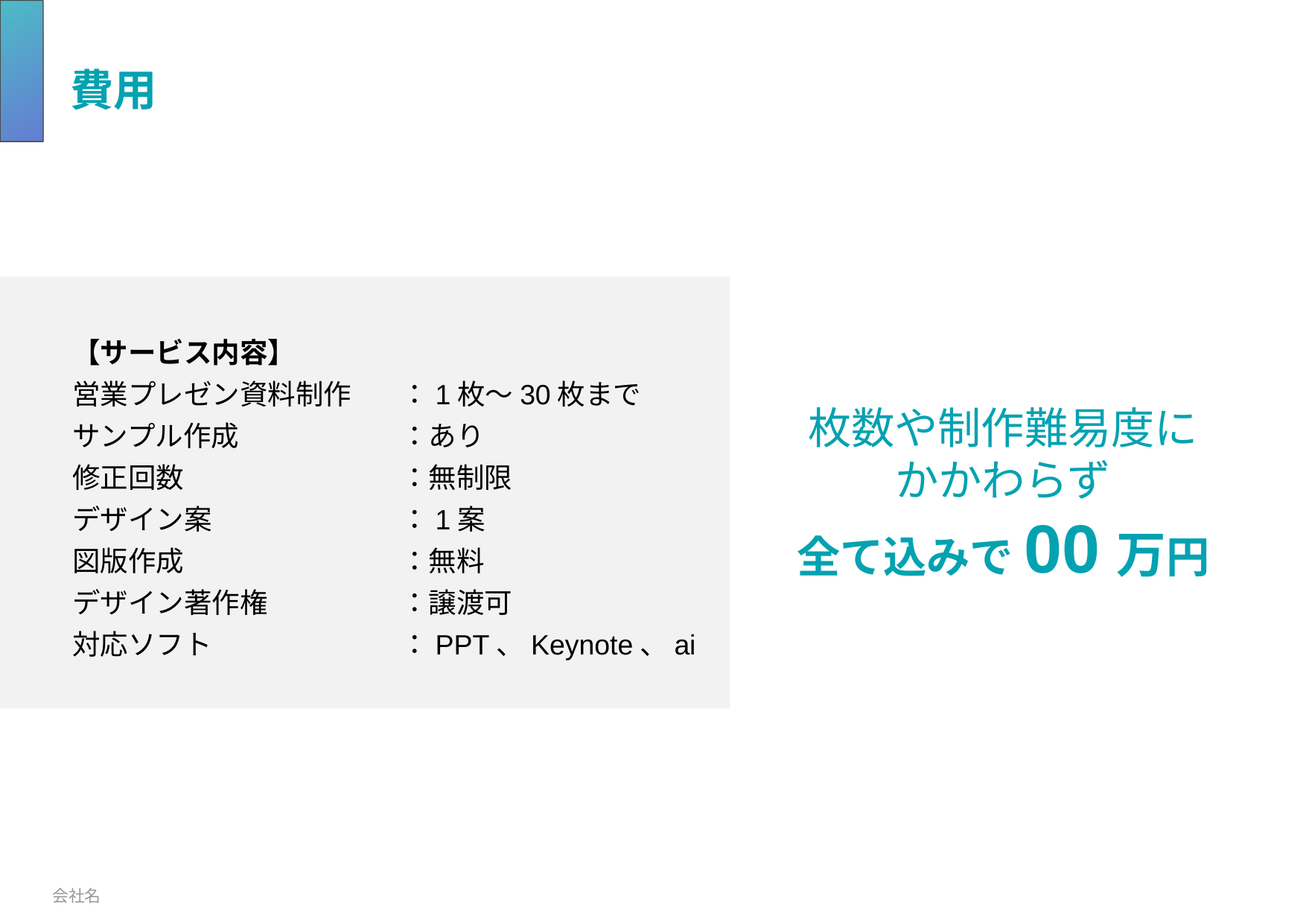

# 費用

【サービス内容】
営業プレゼン資料制作	：1枚〜30枚まで
サンプル作成	：あり
修正回数	：無制限
デザイン案	：1案
図版作成	：無料
デザイン著作権	：譲渡可
対応ソフト	：PPT、Keynote、ai

枚数や制作難易度に
かかわらず
全て込みで00万円
会社名